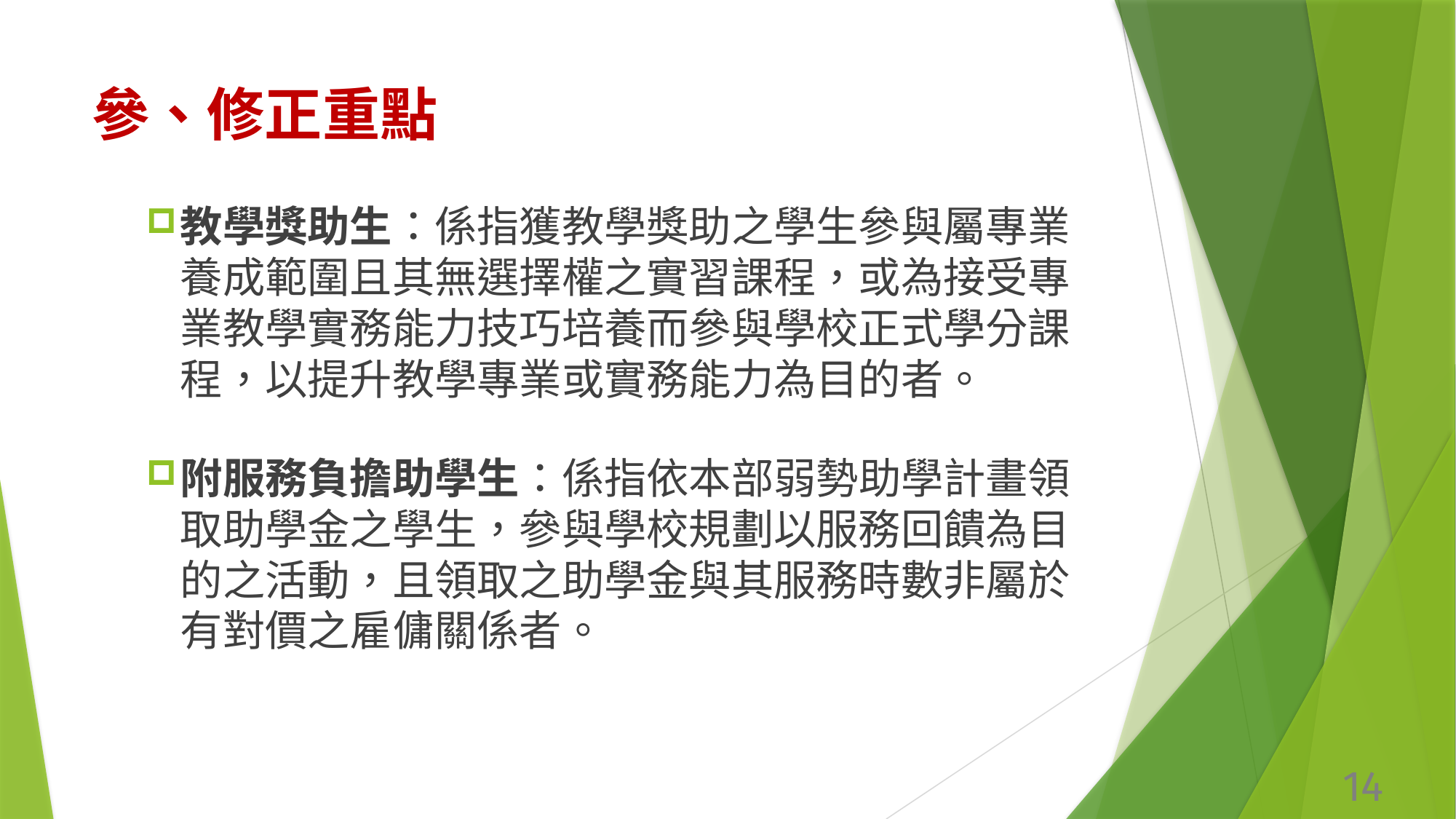

# 參、修正重點
教學獎助生：係指獲教學獎助之學生參與屬專業養成範圍且其無選擇權之實習課程，或為接受專業教學實務能力技巧培養而參與學校正式學分課程，以提升教學專業或實務能力為目的者。

附服務負擔助學生：係指依本部弱勢助學計畫領取助學金之學生，參與學校規劃以服務回饋為目的之活動，且領取之助學金與其服務時數非屬於有對價之雇傭關係者。

14